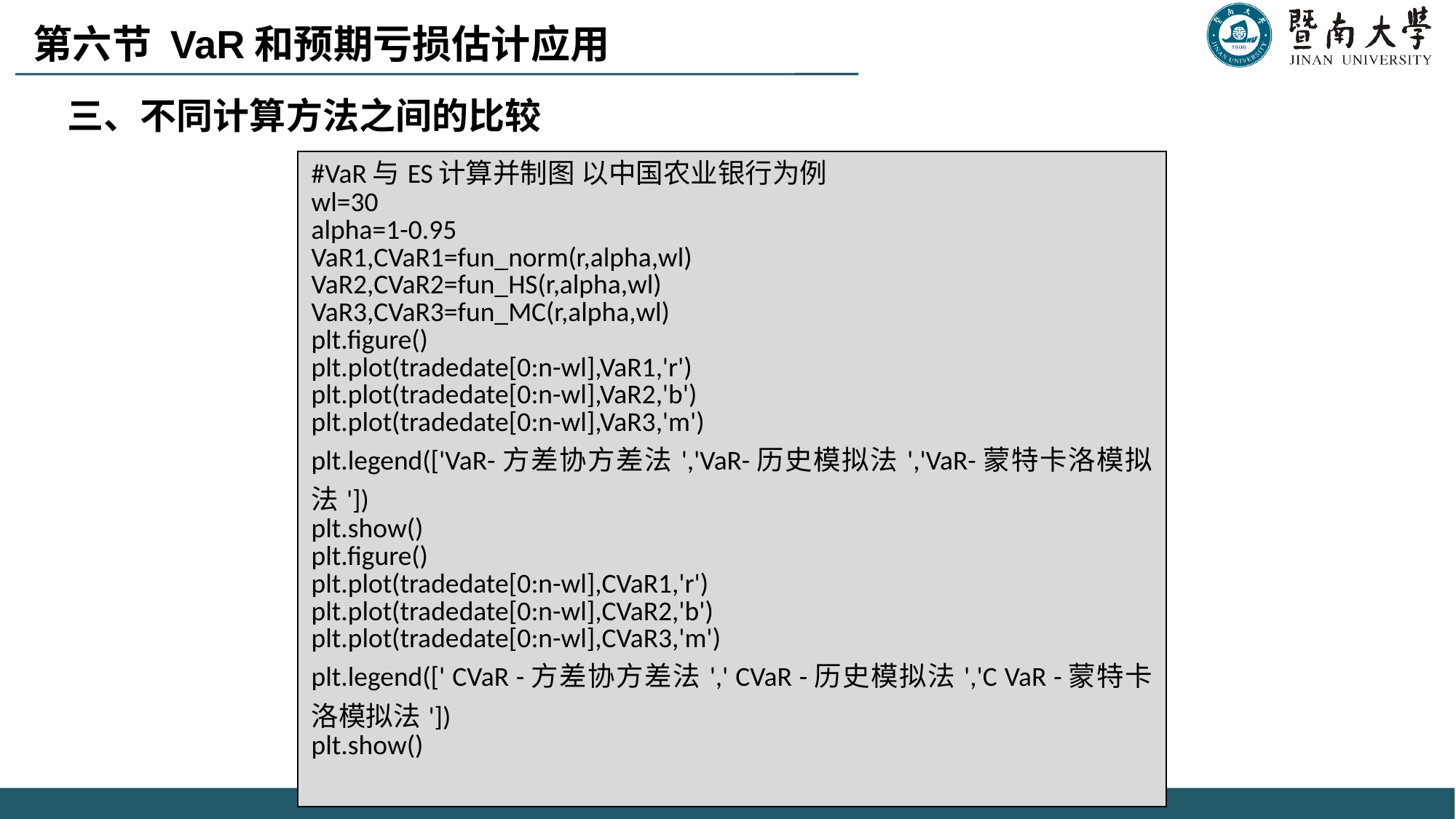

第六节 VaR和预期亏损估计应用
三、不同计算方法之间的比较
| #VaR与ES计算并制图 以中国农业银行为例 wl=30 alpha=1-0.95 VaR1,CVaR1=fun\_norm(r,alpha,wl) VaR2,CVaR2=fun\_HS(r,alpha,wl) VaR3,CVaR3=fun\_MC(r,alpha,wl) plt.figure() plt.plot(tradedate[0:n-wl],VaR1,'r') plt.plot(tradedate[0:n-wl],VaR2,'b') plt.plot(tradedate[0:n-wl],VaR3,'m') plt.legend(['VaR-方差协方差法','VaR-历史模拟法','VaR-蒙特卡洛模拟法']) plt.show() plt.figure() plt.plot(tradedate[0:n-wl],CVaR1,'r') plt.plot(tradedate[0:n-wl],CVaR2,'b') plt.plot(tradedate[0:n-wl],CVaR3,'m') plt.legend([' CVaR -方差协方差法',' CVaR -历史模拟法','C VaR -蒙特卡洛模拟法']) plt.show() |
| --- |